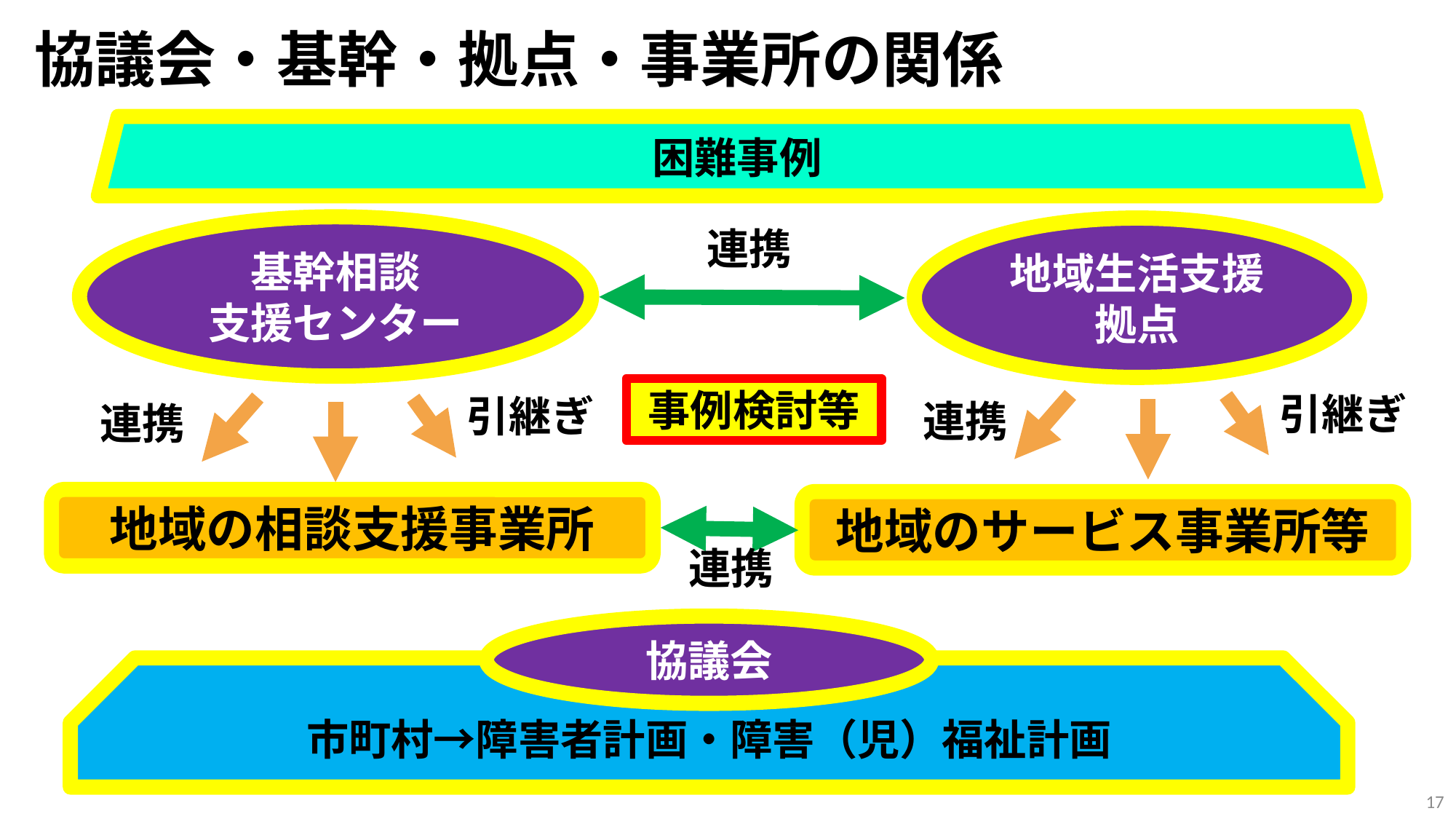

協議会・基幹・拠点・事業所の関係
困難事例
連携
基幹相談
支援センター
地域生活支援拠点
事例検討等
引継ぎ
引継ぎ
連携
連携
地域の相談支援事業所
地域のサービス事業所等
連携
協議会
市町村→障害者計画・障害（児）福祉計画
17